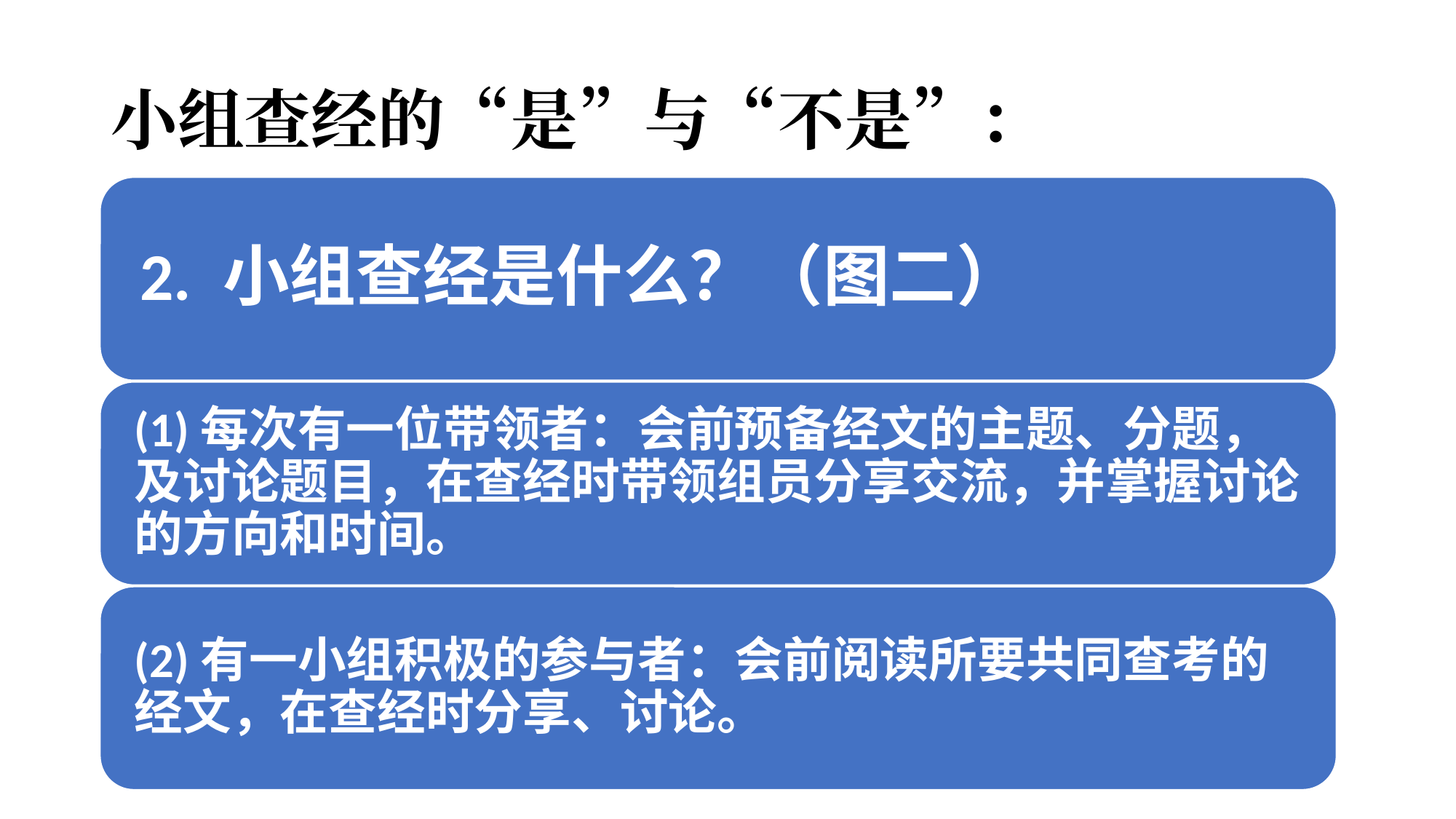

# 小组查经的“是”与“不是”：
2. 小组查经是什么？（图二）
(1)每次有一位带领者：会前预备经文的主题、分题，及讨论题目，在查经时带领组员分享交流，并掌握讨论的方向和时间。
(2)有一小组积极的参与者：会前阅读所要共同查考的经文，在查经时分享、讨论。